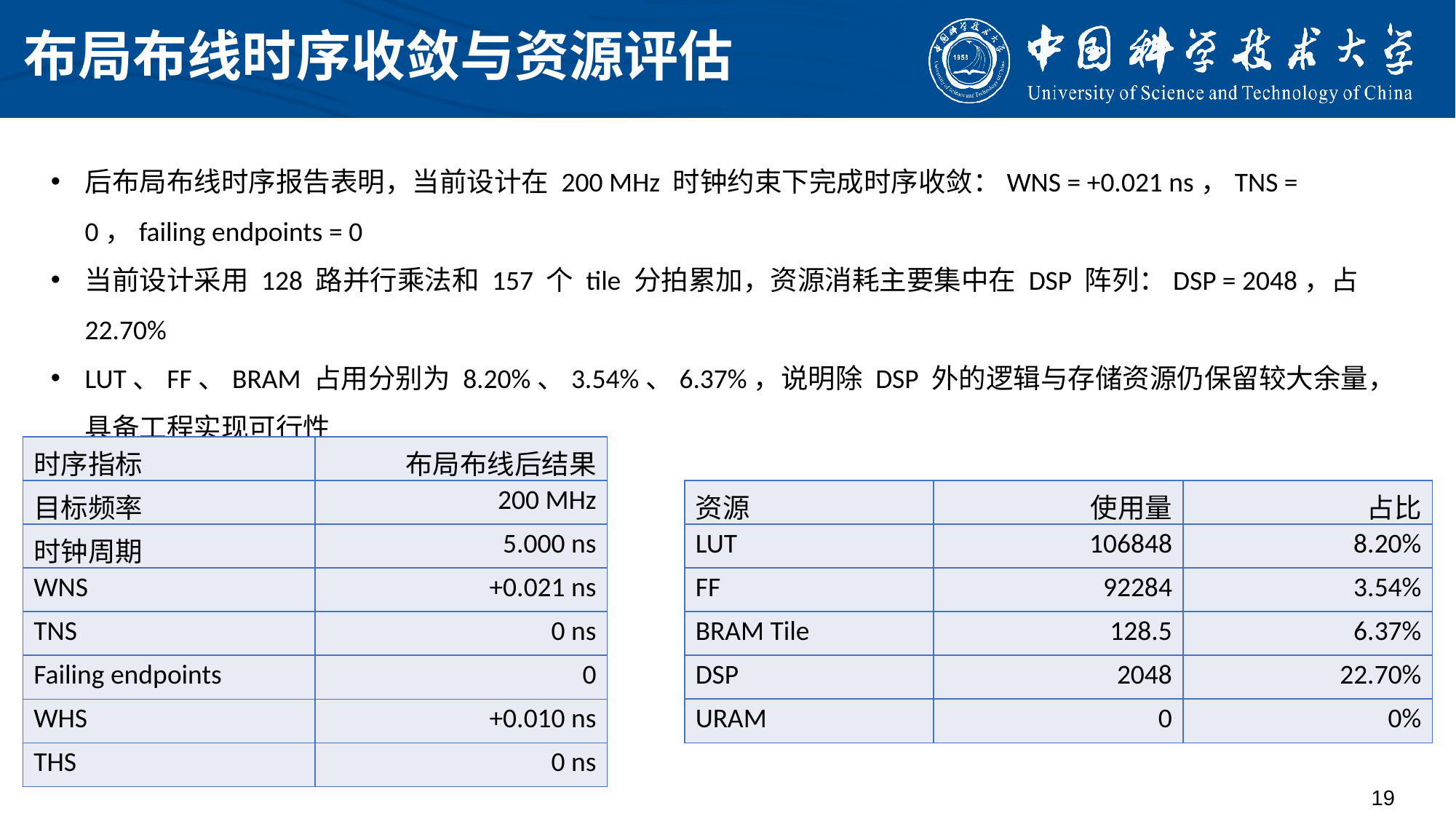

# 布局布线时序收敛与资源评估
后布局布线时序报告表明，当前设计在 200 MHz 时钟约束下完成时序收敛：WNS = +0.021 ns，TNS = 0，failing endpoints = 0
当前设计采用 128 路并行乘法和 157 个 tile 分拍累加，资源消耗主要集中在 DSP 阵列：DSP = 2048，占 22.70%
LUT、FF、BRAM 占用分别为 8.20%、3.54%、6.37%，说明除 DSP 外的逻辑与存储资源仍保留较大余量，具备工程实现可行性
| 时序指标 | 布局布线后结果 |
| --- | --- |
| 目标频率 | 200 MHz |
| 时钟周期 | 5.000 ns |
| WNS | +0.021 ns |
| TNS | 0 ns |
| Failing endpoints | 0 |
| WHS | +0.010 ns |
| THS | 0 ns |
| 资源 | 使用量 | 占比 |
| --- | --- | --- |
| LUT | 106848 | 8.20% |
| FF | 92284 | 3.54% |
| BRAM Tile | 128.5 | 6.37% |
| DSP | 2048 | 22.70% |
| URAM | 0 | 0% |
19